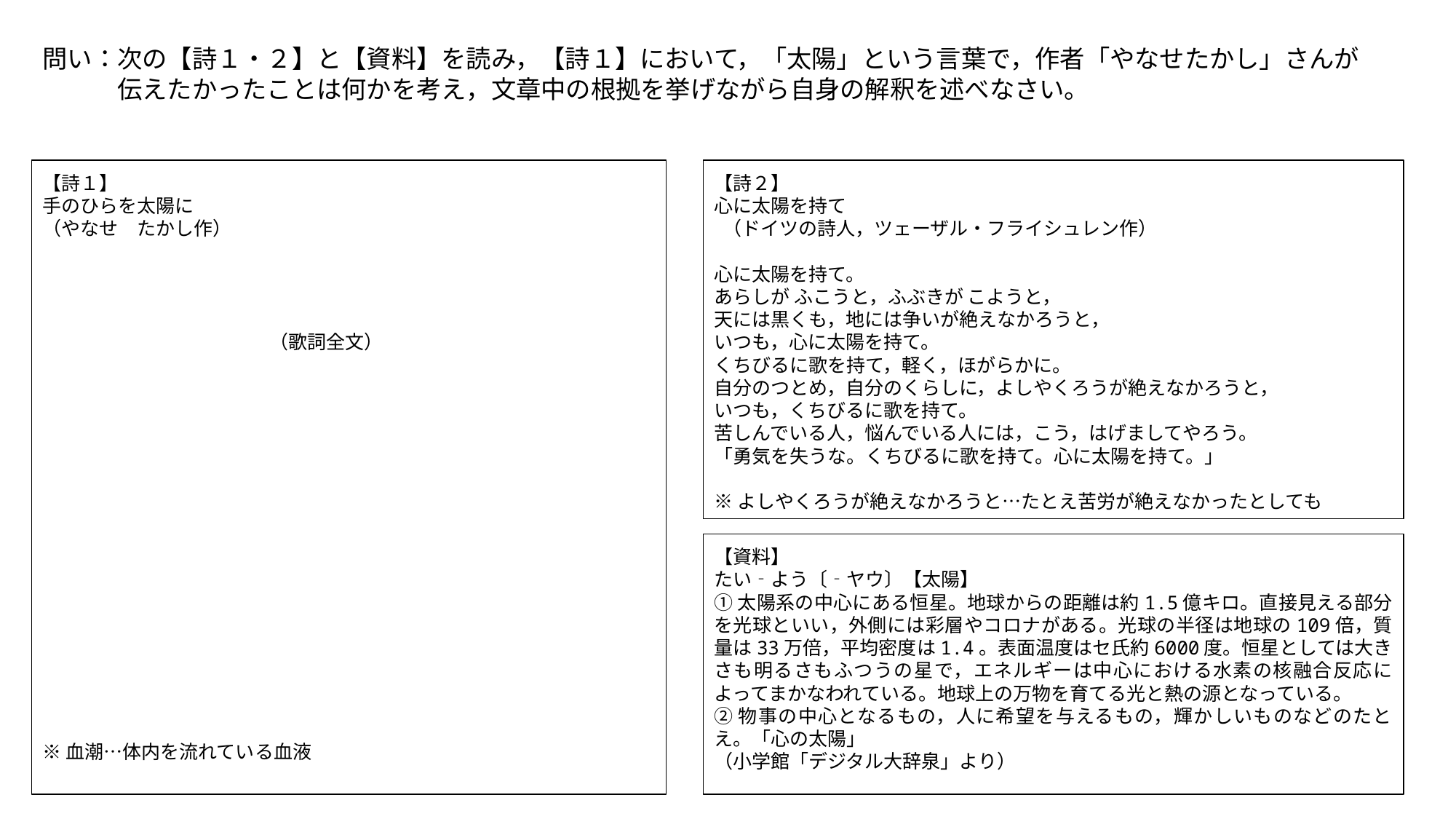

問い：次の【詩１・２】と【資料】を読み，【詩１】において，「太陽」という言葉で，作者「やなせたかし」さんが
　　　伝えたかったことは何かを考え，文章中の根拠を挙げながら自身の解釈を述べなさい。
【詩１】
手のひらを太陽に
（やなせ　たかし作）

　　　　　　　　　　　　（歌詞全文）

※血潮…体内を流れている血液
【詩２】
心に太陽を持て
 （ドイツの詩人，ツェーザル・フライシュレン作）

心に太陽を持て。
あらしが ふこうと，ふぶきが こようと，
天には黒くも，地には争いが絶えなかろうと，
いつも，心に太陽を持て。
くちびるに歌を持て，軽く，ほがらかに。
自分のつとめ，自分のくらしに，よしやくろうが絶えなかろうと，
いつも，くちびるに歌を持て。
苦しんでいる人，悩んでいる人には，こう，はげましてやろう。
「勇気を失うな。くちびるに歌を持て。心に太陽を持て。」

※よしやくろうが絶えなかろうと…たとえ苦労が絶えなかったとしても
【資料】
たい‐よう〔‐ヤウ〕【太陽】
①太陽系の中心にある恒星。地球からの距離は約1.5億キロ。直接見える部分を光球といい，外側には彩層やコロナがある。光球の半径は地球の109倍，質量は33万倍，平均密度は1.4。表面温度はセ氏約6000度。恒星としては大きさも明るさもふつうの星で，エネルギーは中心における水素の核融合反応によってまかなわれている。地球上の万物を育てる光と熱の源となっている。
②物事の中心となるもの，人に希望を与えるもの，輝かしいものなどのたとえ。「心の太陽」
（小学館「デジタル大辞泉」より）